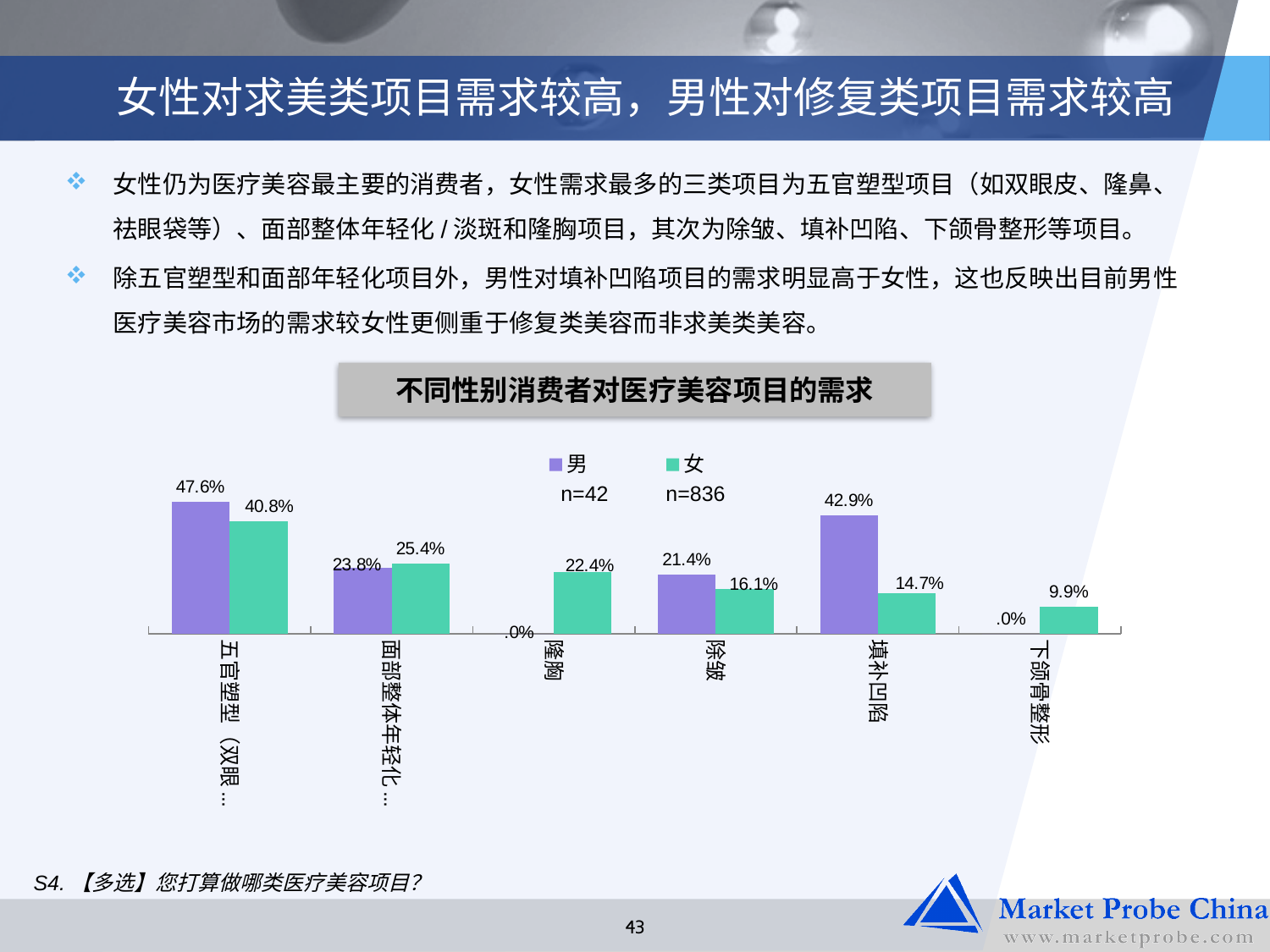

# 女性对求美类项目需求较高，男性对修复类项目需求较高
女性仍为医疗美容最主要的消费者，女性需求最多的三类项目为五官塑型项目（如双眼皮、隆鼻、祛眼袋等）、面部整体年轻化/淡斑和隆胸项目，其次为除皱、填补凹陷、下颌骨整形等项目。
除五官塑型和面部年轻化项目外，男性对填补凹陷项目的需求明显高于女性，这也反映出目前男性医疗美容市场的需求较女性更侧重于修复类美容而非求美类美容。
不同性别消费者对医疗美容项目的需求

### Chart

| Category | 男 | 女 |
|---|---|---|
| 五官塑型（双眼皮、隆鼻、祛眼袋等） | 0.47619047619047633 | 0.4078947368421053 |
| 面部整体年轻化、淡斑等 | 0.23809523809523825 | 0.2535885167464115 |
| 隆胸 | 0.0 | 0.2236842105263158 |
| 除皱 | 0.21428571428571427 | 0.16148325358851676 |
| 填补凹陷 | 0.42857142857142855 | 0.1471291866028709 |
| 下颌骨整形 | 0.0 | 0.09928229665071768 |
| n=42 | n=836 |
| --- | --- |
S4.【多选】您打算做哪类医疗美容项目？
43